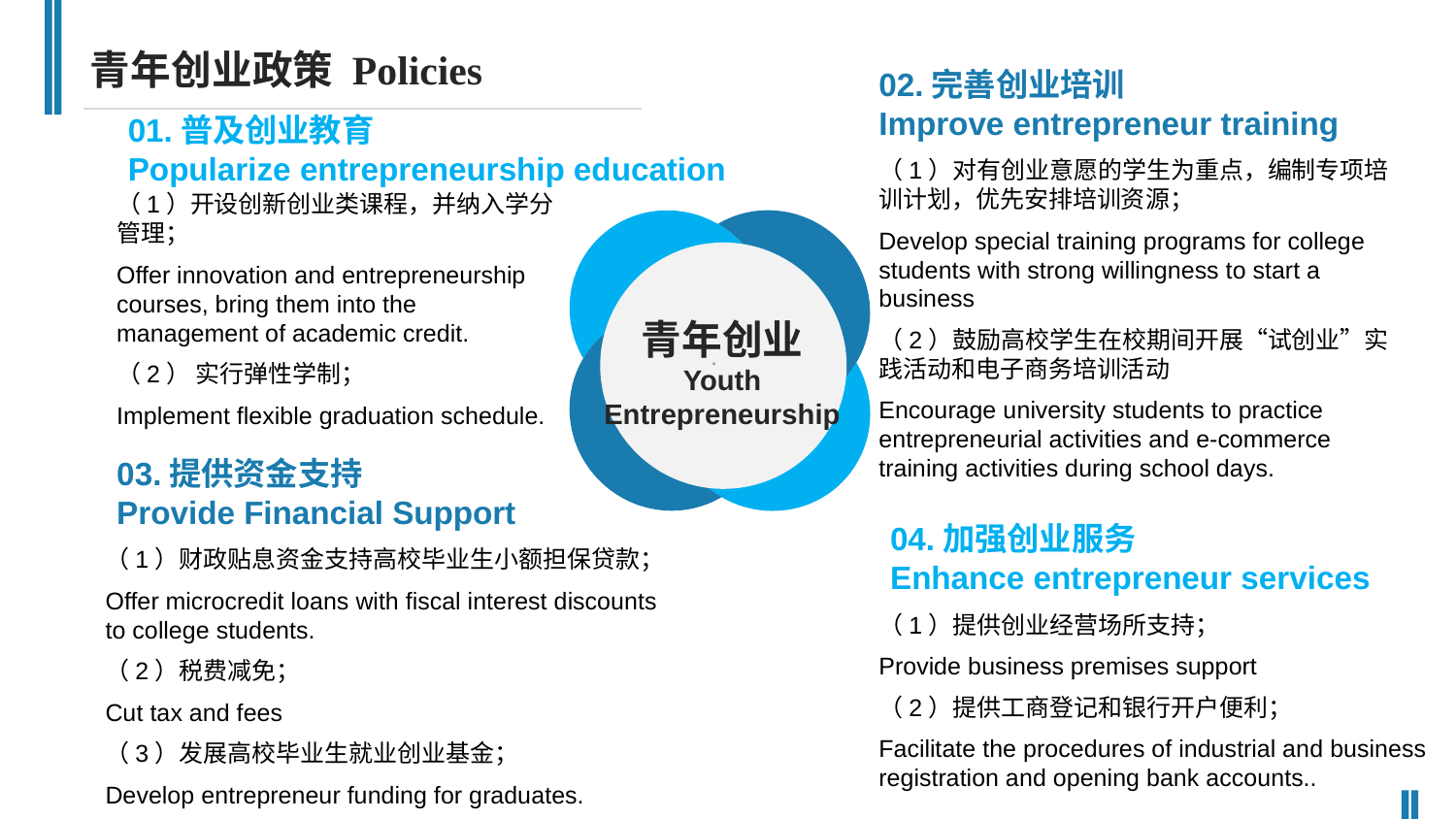

青年创业政策 Policies
02.完善创业培训
Improve entrepreneur training

01.普及创业教育
Popularize entrepreneurship education
（1）对有创业意愿的学生为重点，编制专项培训计划，优先安排培训资源；
Develop special training programs for college students with strong willingness to start a business
（2）鼓励高校学生在校期间开展“试创业”实践活动和电子商务培训活动
Encourage university students to practice entrepreneurial activities and e-commerce training activities during school days.
（1）开设创新创业类课程，并纳入学分管理；
Offer innovation and entrepreneurship courses, bring them into the management of academic credit.
（2） 实行弹性学制；
Implement flexible graduation schedule.

青年创业
Youth Entrepreneurship
.
03.提供资金支持
Provide Financial Support
04.加强创业服务
Enhance entrepreneur services
（1）财政贴息资金支持高校毕业生小额担保贷款；
Offer microcredit loans with fiscal interest discounts to college students.
（2）税费减免；
Cut tax and fees
（3）发展高校毕业生就业创业基金；
Develop entrepreneur funding for graduates.
（1）提供创业经营场所支持；
Provide business premises support
（2）提供工商登记和银行开户便利；
Facilitate the procedures of industrial and business registration and opening bank accounts..